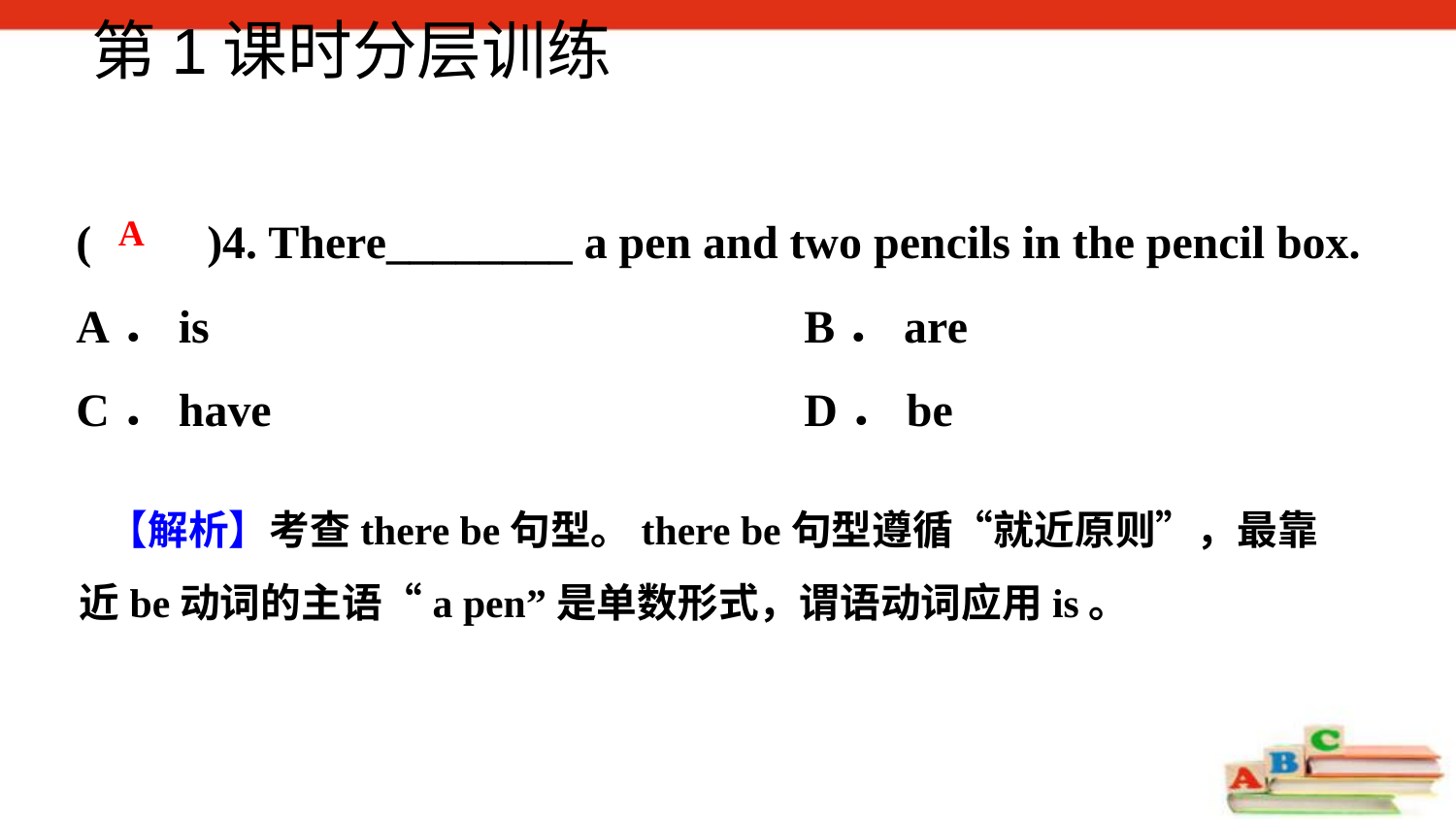

第1课时分层训练
(　　)4. There________ a pen and two pencils in the pencil box.
A．is  				B．are
C．have  				D．be
A
  【解析】考查there be句型。there be句型遵循“就近原则”，最靠近be动词的主语“a pen”是单数形式，谓语动词应用is。